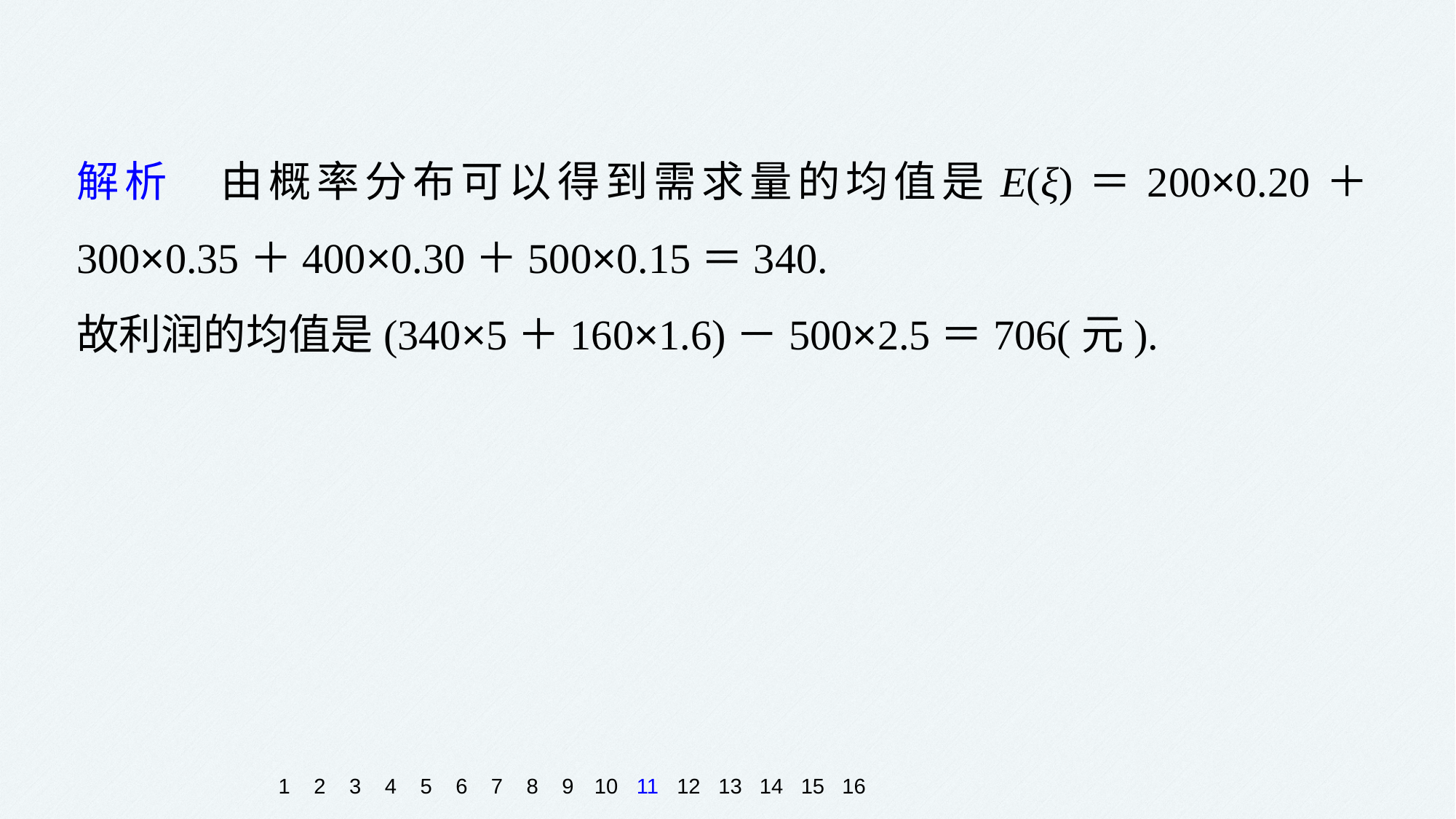

解析　由概率分布可以得到需求量的均值是E(ξ)＝200×0.20＋300×0.35＋400×0.30＋500×0.15＝340.
故利润的均值是(340×5＋160×1.6)－500×2.5＝706(元).
1
2
3
4
5
6
7
8
9
10
11
12
13
14
15
16